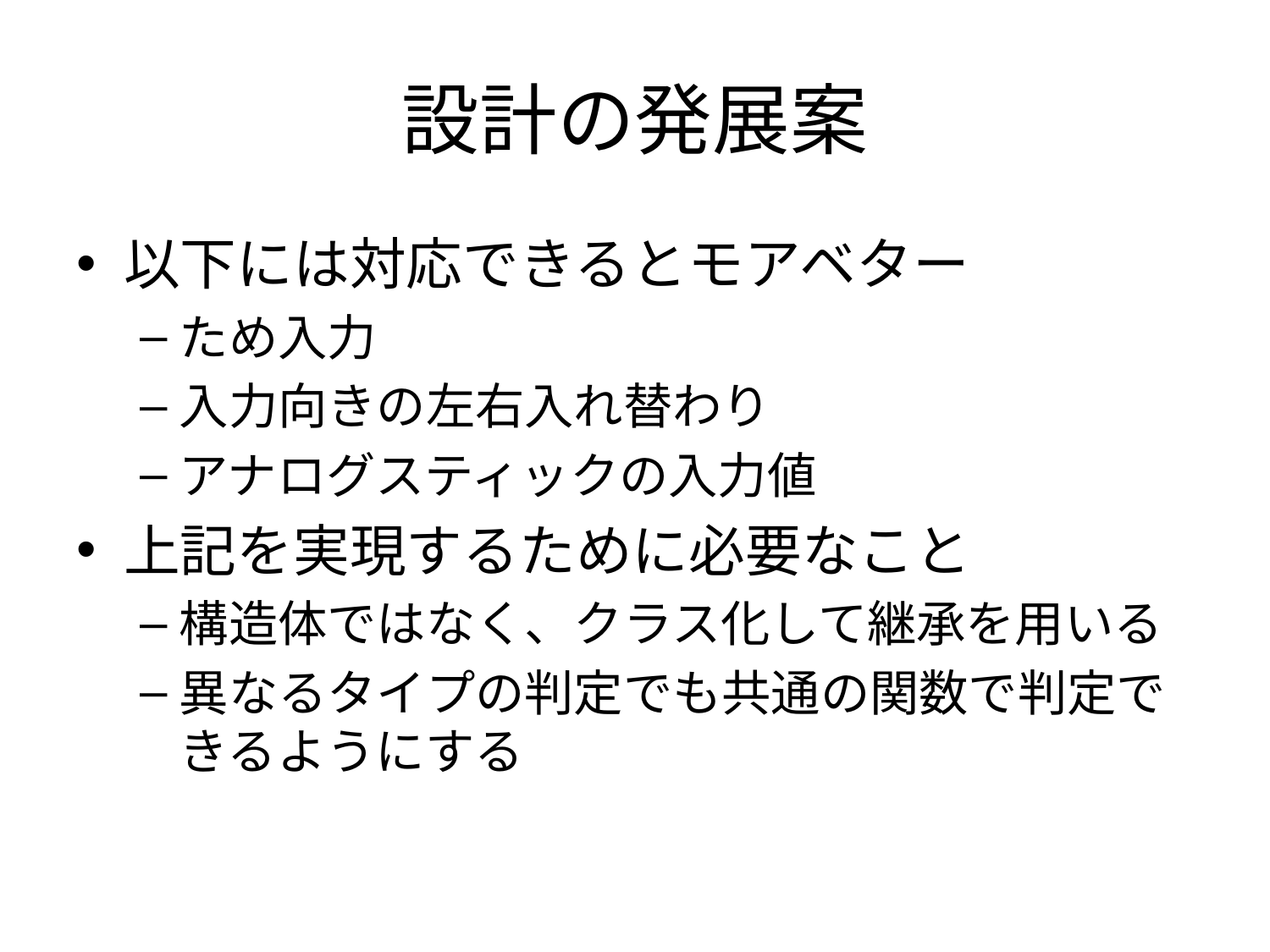

# 設計の発展案
以下には対応できるとモアベター
ため入力
入力向きの左右入れ替わり
アナログスティックの入力値
上記を実現するために必要なこと
構造体ではなく、クラス化して継承を用いる
異なるタイプの判定でも共通の関数で判定できるようにする